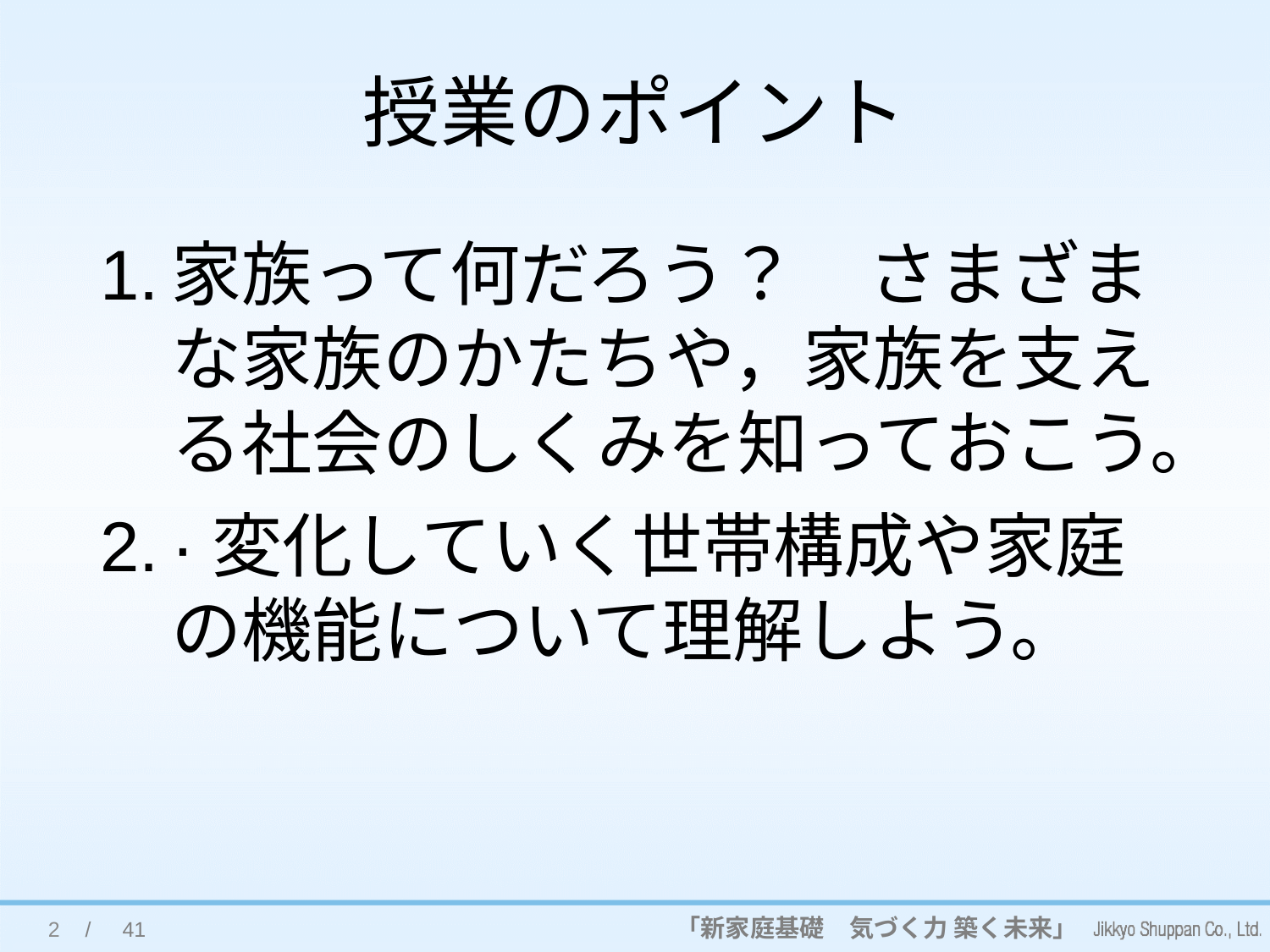

# 授業のポイント
家族って何だろう？　さまざまな家族のかたちや，家族を支える社会のしくみを知っておこう。
·変化していく世帯構成や家庭の機能について理解しよう。
2